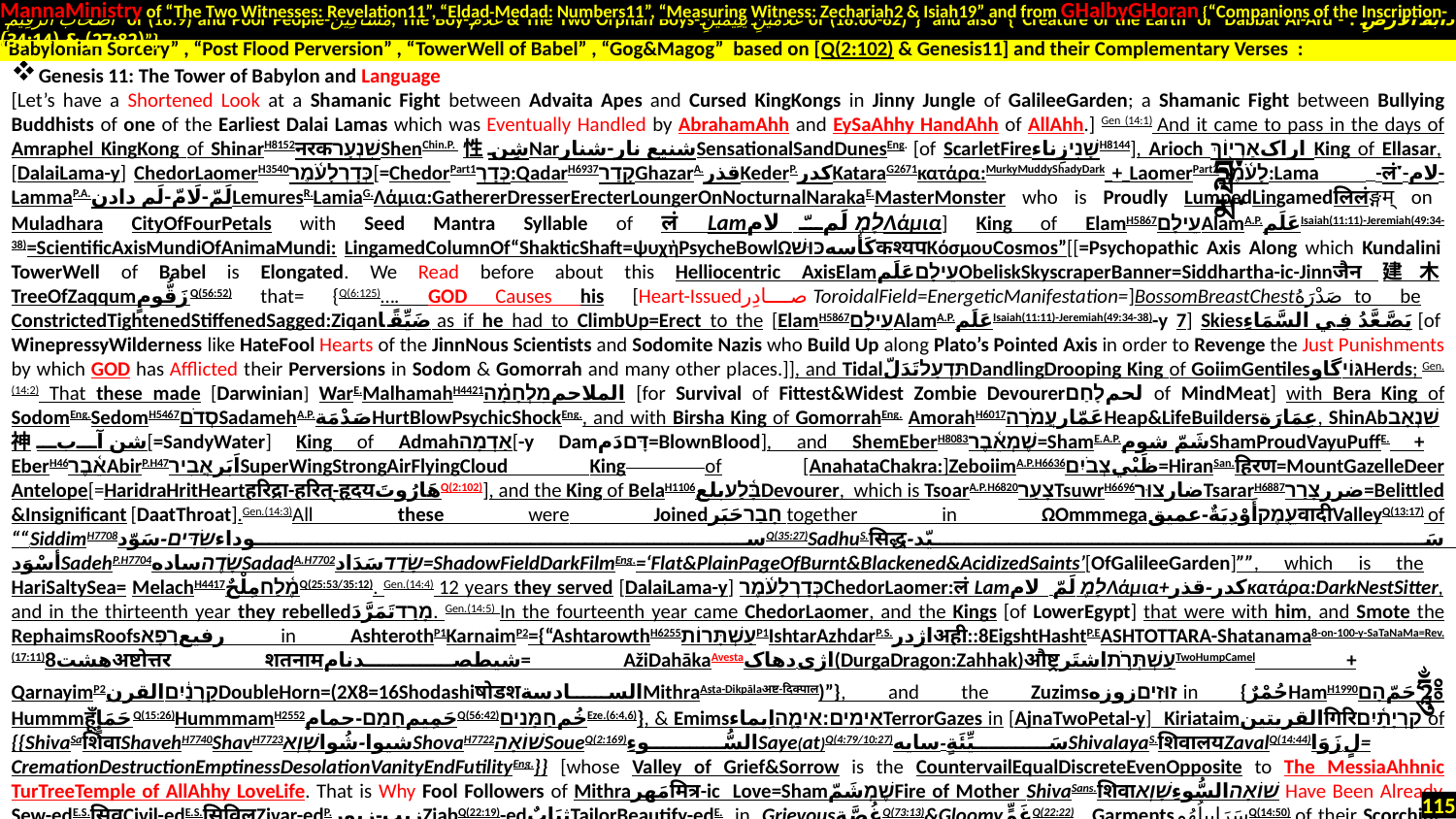

MannaMinistry of “The Two Witnesses: Revelation11”, “Eldad-Medad: Numbers11”, “Measuring Witness: Zechariah2 & Isiah19” and from GHalbyGHoran {“Companions of the Inscription-
 أَصْحَابَ الرَّقِيمِ  of (18:9) and Poor People-مَسَاكِينَ, The Boy-غُلَامُ & The Two Orphan Boys-غُلَامَيْنِ يَتِيمَيْنِ of (18:60-82)”}  and also  {“Creature of the Earth  or  Dabbat Al-Ard - دَابَّةُ الْأَرْضِ : (27:82) & (34:14)”}

Genesis 11: The Tower of Babylon and Language
[Let’s have a Shortened Look at a Shamanic Fight between Advaita Apes and Cursed KingKongs in Jinny Jungle of GalileeGarden; a Shamanic Fight between Bullying Buddhists of one of the Earliest Dalai Lamas which was Eventually Handled by AbrahamAhh and EySaAhhy HandAhh of AllAhh.] Gen (14:1) And it came to pass in the days of Amraphel KingKong of ShinarH8152नरकשִׁנְעָרShenChin.P.性شِنNarشنيع نار-شنارSensationalSandDunesEng. [of ScarletFireשָׁנִיزِناءH8144], Arioch اراکאַרְי֖וֹךְ King of Ellasar, [DalaiLama-y] ChedorLaomerH3540כְּדָרְלָעֹ֫מֶר[=ChedorPart1כְּדָרְ:QadarH6937קָדַרGhazarA.قذرKederP.کدرKataraG2671κατάρα:MurkyMuddyShadyDark + LaomerPart2לָעֹ֫מֶר:Lama        -लं་-لام-LammaP.A.لَمّ-لَامّ-لَم دادنLemuresR.LamiaG.Λάμια:GathererDresserErecterLoungerOnNocturnalNarakaE.MasterMonster who is Proudly LumpedLingamedलिलंङ्गम् on Muladhara CityOfFourPetals with Seed Mantra Syllable of लं Lamלָמֶ لَمّ   لامΛάμια] King of ElamH5867עֵילָםAlamA.P.عَلَمIsaiah(11:11)-Jeremiah(49:34-38)=ScientificAxisMundiOfAnimaMundi: LingamedColumnOf“ShakticShaft=ψυχὴPsycheBowlΩكَأسهכּוּשׁकश्यपKόσμουCosmos”[[=Psychopathic Axis Along which Kundalini TowerWell of Babel is Elongated. We Read before about this Helliocentric AxisElamעֵילָםعَلَمObeliskSkyscraperBanner=Siddhartha-ic-Jinnजैन建木TreeOfZaqqumزَقُّومٍQ(56:52) that= {Q(6:125)…. GOD Causes his [Heart-Issuedصادِر ToroidalField=EnergeticManifestation=]BossomBreastChestصَدْرَهُ  to be ConstrictedTightenedStiffenedSagged:Ziqanضَيِّقًا as if he had to ClimbUp=Erect to the [ElamH5867עֵילָםAlamA.P.عَلَمIsaiah(11:11)-Jeremiah(49:34-38)-y 7] Skiesيَصَّعَّدُ فِي السَّمَاءِ [of WinepressyWilderness like HateFool Hearts of the JinnNous Scientists and Sodomite Nazis who Build Up along Plato’s Pointed Axis in order to Revenge the Just Punishments by which GOD has Afflicted their Perversions in Sodom & Gomorrah and many other places.]], and TidalתִּדְעָלتَدَلّDandlingDrooping King of GoiimGentilesגּוֹיگاوHerds; Gen.(14:2) That these made [Darwinian] WarE.MalhamahH4421الملاحمמִלְחָמָ֗ה [for Survival of Fittest&Widest Zombie Devourerلحمלָחַם of MindMeat] with Bera King of SodomEng.SedomH5467סְדֹםSadamehA.P.صَدْمَةHurtBlowPsychicShockEng., and with Birsha King of GomorrahEng. AmorahH6017عَمّارעֲמֹרָהHeap&LifeBuildersعِمَارَة, ShinAbשִׁנְאָב神شن آب[=SandyWater] King of Admahאַדְמָה[-y Damדָּםدَم=BlownBlood], and ShemEberH8083שֶׁמְאֵ֫בֶר=ShamE.A.P.شَمّ شومShamProudVayuPuffE. + EberH46אֵ֫בֶרAbirP.H47اَبَرאֲבִירSuperWingStrongAirFlyingCloud King of [AnahataChakra:]ZeboiimA.P.H6636ظَبْيצְבֹיִם=HiranSan.हिरण=MountGazelleDeer Antelope[=HaridraHritHeartहरिद्रा-हरित्-हृदयهَارُوتَQ(2:102)], and the King of BelaH1106בָּ֫לַעبلعDevourer,  which is TsoarA.P.H6820צָעַרTsuwrH6696ضارצוּרTsararH6887ضررצָרַר=Belittled &Insignificant [DaatThroat].Gen.(14:3)All these were Joinedחָבַרحَبَر together in ΩOmmmegaעֵ֖מֶקأَوْدِيَةٌ-عمیقवादीValleyQ(13:17) of ““DSiddimH7708سوداءשִׂדִּים-سَوّدQ(35:27)SadhuS.सिद्धسَيّد-أسْوَدSadehP.H7704שָׂדֶהسادهSadadA.H7702שָׂדַדسَدَاد=ShadowFieldDarkFilmEng.=‘Flat&PlainPageOfBurnt&Blackened&AcidizedSaints’[OfGalileeGarden]””, which is the HariSaltySea= MelachH4417מֶ֫לַחمِلْحٌQ(25:53/35:12). Gen.(14:4) 12 years they served [DalaiLama-y] כְּדָרְלָעֹ֫מֶרChedorLaomer:लं Lamלָמֶ لَمّ   لامΛάμια+کدر-قذرκατάρα:DarkNestSitter, and in the thirteenth year they rebelledמָרַדتَمَرَّدَ. Gen.(14:5) In the fourteenth year came ChedorLaomer, and the Kings [of LowerEgypt] that were with him, and Smote the RephaimsRoofsرفیعרָפָא in AshterothP1KarnaimP2={“AshtarowthH6255עַשְׁתָּרוֹתP1IshtarAzhdarP.S.اژدرअही::8EigshtHashtP.EASHTOTTARA-Shatanama8-on-100-y-SaTaNaMa=Rev.(17:11)هشت8अष्टोत्तर शतनामشیطصدنام= AžiDahākaAvestaاژی دهاک(DurgaDragon:Zahhak)औष्ट्रעַשְׁתְּרֹ֣תاشتَرTwoHumpCamel + QarnayimP2קַרְנַ֔יִםالقرنDoubleHorn=(2X8=16ShodashiषोडशالسادسةMithraAṣṭa-Dikpālaअष्ट-दिक्पाल)”}, and the Zuzimsזוּזִיםزوزه in {حُمْرٌHamH1990حَمّהָםཧཱུྂ༔HummmहूँحَمَإٍQ(15:26)HummmamH2552حَمِيمחָמַם-حمامQ(56:42)خُمחַמָּנִיםEze.(6:4,6)}, & Emimsאֵימִים:אֵימָ֛הاِيماءTerrorGazes in [AjnaTwoPetal-y]  Kiriataimالقريتينगिरिקִרְיָתָ֫יִם of {{ShivaSaशिवाShavehH7740ShavH7723شیوا-شُواשָׁוְאShovaH7722שׁוֹאָהSoueQ(2:169)السُّوءِSaye(at)Q(4:79/10:27)سَيِّئَةٍ-سایهShivalayaS.शिवालयZavalQ(14:44)لٍ زَوَا= CremationDestructionEmptinessDesolationVanityEndFutilityEng.}} [whose Valley of Grief&Sorrow is the CountervailEqualDiscreteEvenOpposite to The MessiaAhhnic TurTreeTemple of AllAhhy LoveLife. That is Why Fool Followers of Mithraمَهرमित्र-ic  Love=ShamשֶׁמְشَمّFire of Mother ShivaSans.शिवाשׁוֹאָהالسُّوءِשָׁוְא Have Been Already Sew-edE.S.सिवCivil-edE.S.सिविलZivar-edP.زیب-زیورZiabQ(22:19)-edثِيَابٌTailorBeautify-edE.  in  GrievousغُصَّةٍQ(73:13)&GloomyغَمٍّQ(22:22)   GarmentsسَرَابِيلُهُمQ(14:50) of their Scorching Choices; although they are Wearing  {“ShivaS.शिवाשׁוֹאָהالسُّوءِשָׁוְא--SewedसिवثِيَابٌQ(22:19)”} GarmentsحُلِيِّهِمْQ(7:148) of CobraCopper & GoldQiغَيّ氣راعَרָעGenesis(2:9) & Muladharay Iron like that of GuruGoliath[will be Explained].].Gen.(14:6) And the KRSnaS.कृष्णCreatures:CURSed-sCRATCHers:HORitesE.CHORiH2752KHARASHP.خراشCHARASHH2790חָרַשׁ=
“Babylonian Sorcery” , “Post Flood Perversion” , “TowerWell of Babel” , “Gog&Magog”  based on [Q(2:102) & Genesis11] and their Complementary Verses  :
བླ་མ་
115